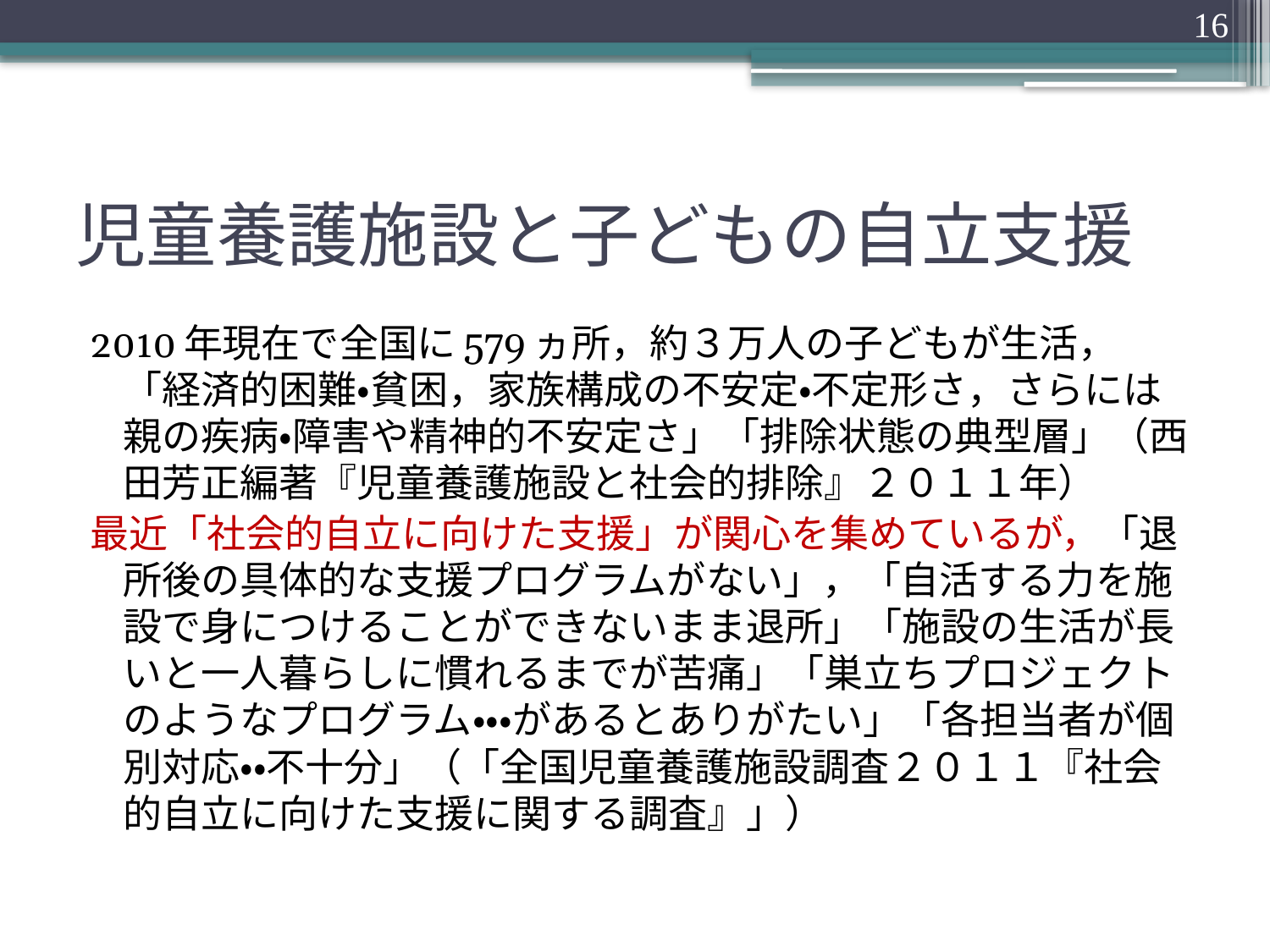

16
# 児童養護施設と子どもの自立支援
2010年現在で全国に579ヵ所，約３万人の子どもが生活，「経済的困難・貧困，家族構成の不安定・不定形さ，さらには親の疾病・障害や精神的不安定さ」「排除状態の典型層」（西田芳正編著『児童養護施設と社会的排除』２０１１年）
最近「社会的自立に向けた支援」が関心を集めているが，「退所後の具体的な支援プログラムがない」，「自活する力を施設で身につけることができないまま退所」「施設の生活が長いと一人暮らしに慣れるまでが苦痛」「巣立ちプロジェクトのようなプログラム・・・があるとありがたい」「各担当者が個別対応・・不十分」（「全国児童養護施設調査２０１１『社会的自立に向けた支援に関する調査』」）